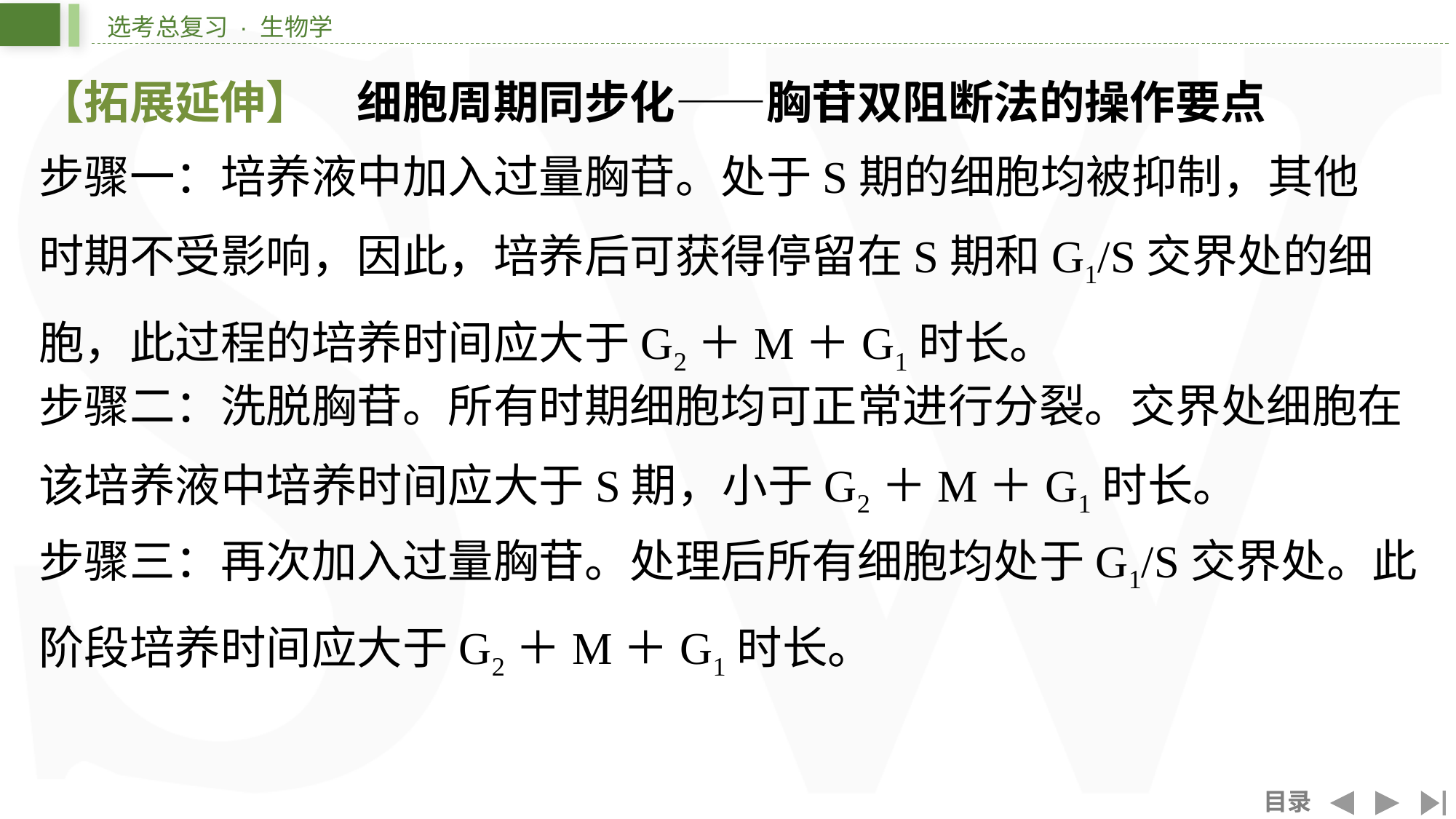

【拓展延伸】　细胞周期同步化——胸苷双阻断法的操作要点
步骤一：培养液中加入过量胸苷。处于S期的细胞均被抑制，其他
时期不受影响，因此，培养后可获得停留在S期和G1/S交界处的细
胞，此过程的培养时间应大于G2＋M＋G1时长。
步骤二：洗脱胸苷。所有时期细胞均可正常进行分裂。交界处细胞在
该培养液中培养时间应大于S期，小于G2＋M＋G1时长。
步骤三：再次加入过量胸苷。处理后所有细胞均处于G1/S交界处。此
阶段培养时间应大于G2＋M＋G1时长。